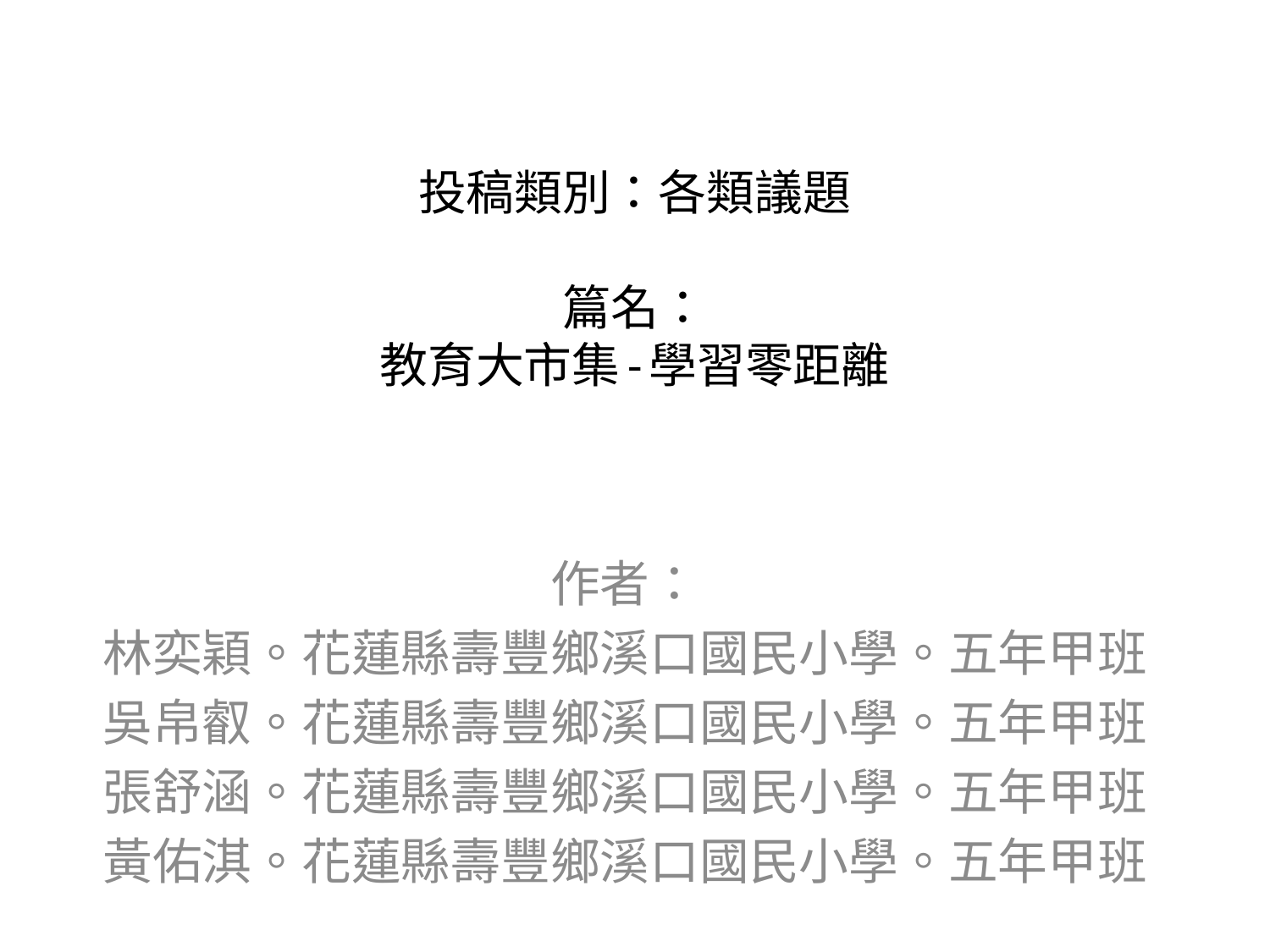

# 投稿類別：各類議題 篇名： 教育大市集-學習零距離
作者：
林奕穎。花蓮縣壽豐鄉溪口國民小學。五年甲班
吳帛叡。花蓮縣壽豐鄉溪口國民小學。五年甲班
張舒涵。花蓮縣壽豐鄉溪口國民小學。五年甲班
黃佑淇。花蓮縣壽豐鄉溪口國民小學。五年甲班